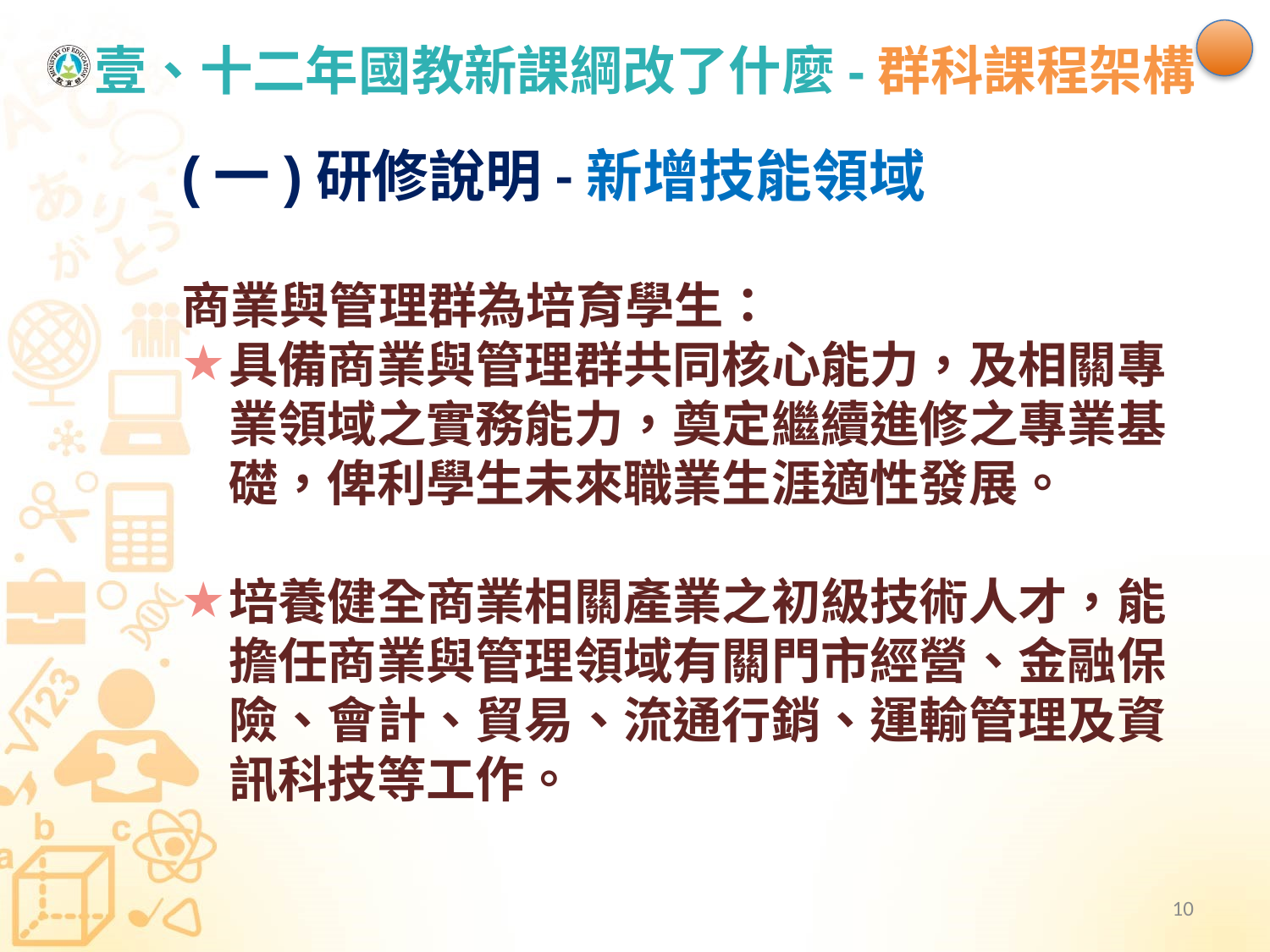

# 壹、十二年國教新課綱改了什麼-群科課程架構
(一)研修說明-新增技能領域

商業與管理群為培育學生：
具備商業與管理群共同核心能力，及相關專業領域之實務能力，奠定繼續進修之專業基礎，俾利學生未來職業生涯適性發展。

培養健全商業相關產業之初級技術人才，能擔任商業與管理領域有關門市經營、金融保險、會計、貿易、流通行銷、運輸管理及資訊科技等工作。
10